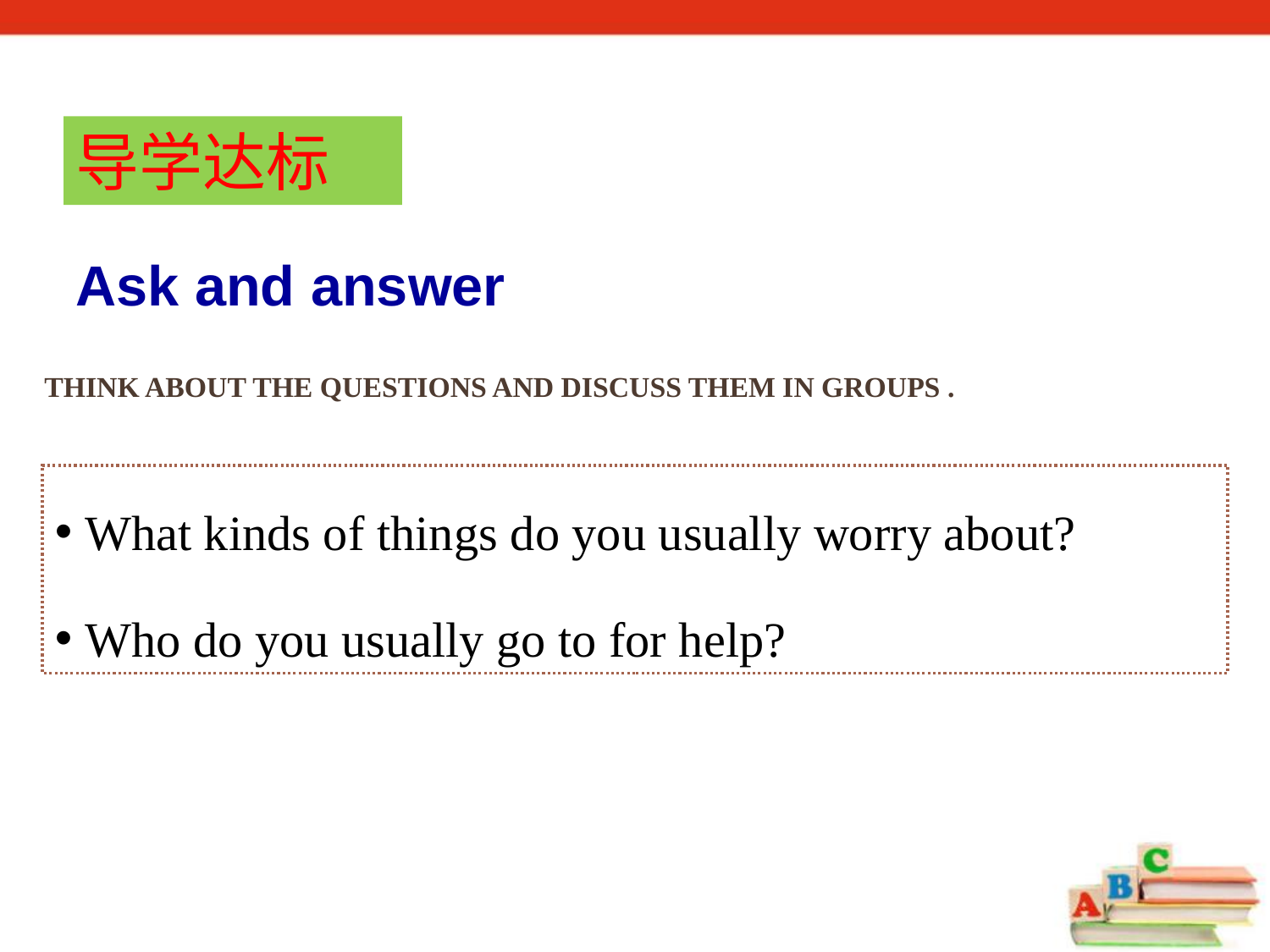

导学达标
Ask and answer
Think about the questions and discuss them in groups .
What kinds of things do you usually worry about?
Who do you usually go to for help?